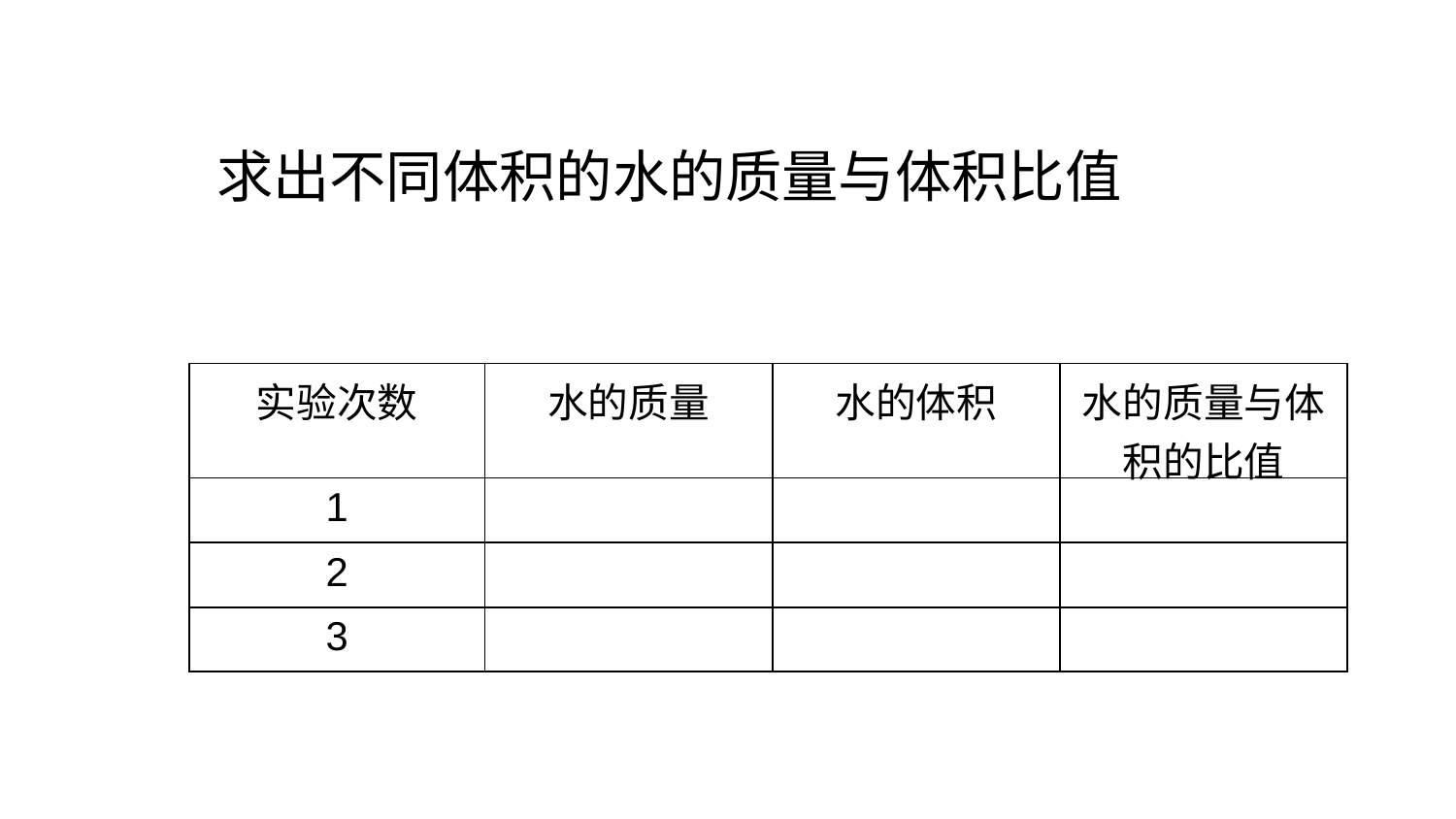

求出不同体积的水的质量与体积比值
| 实验次数 | 水的质量 | 水的体积 | 水的质量与体积的比值 |
| --- | --- | --- | --- |
| 1 |  |  |  |
| 2 |  |  |  |
| 3 |  |  |  |